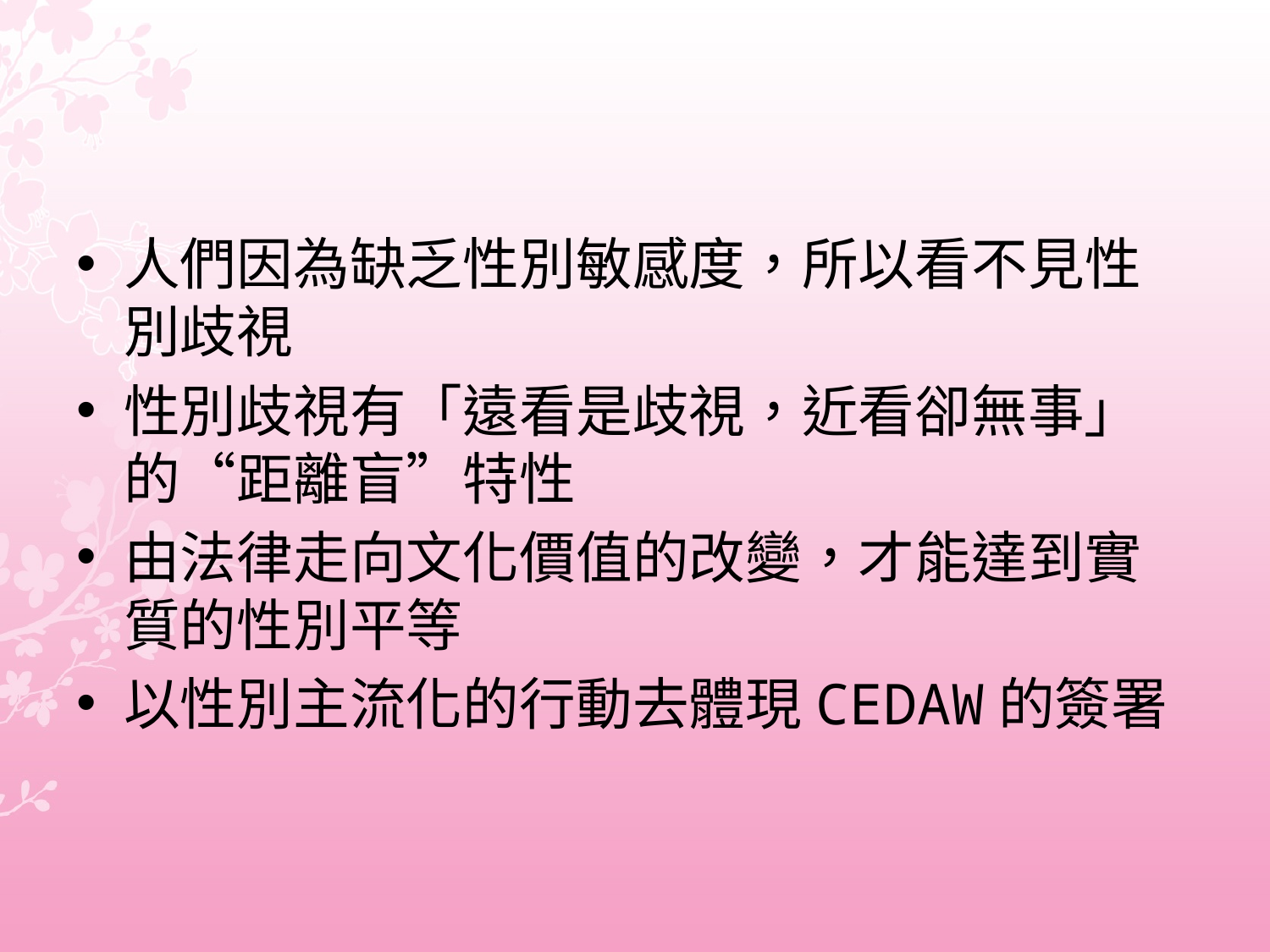

#
人們因為缺乏性別敏感度，所以看不見性別歧視
性別歧視有「遠看是歧視，近看卻無事」的“距離盲”特性
由法律走向文化價值的改變，才能達到實質的性別平等
以性別主流化的行動去體現CEDAW的簽署